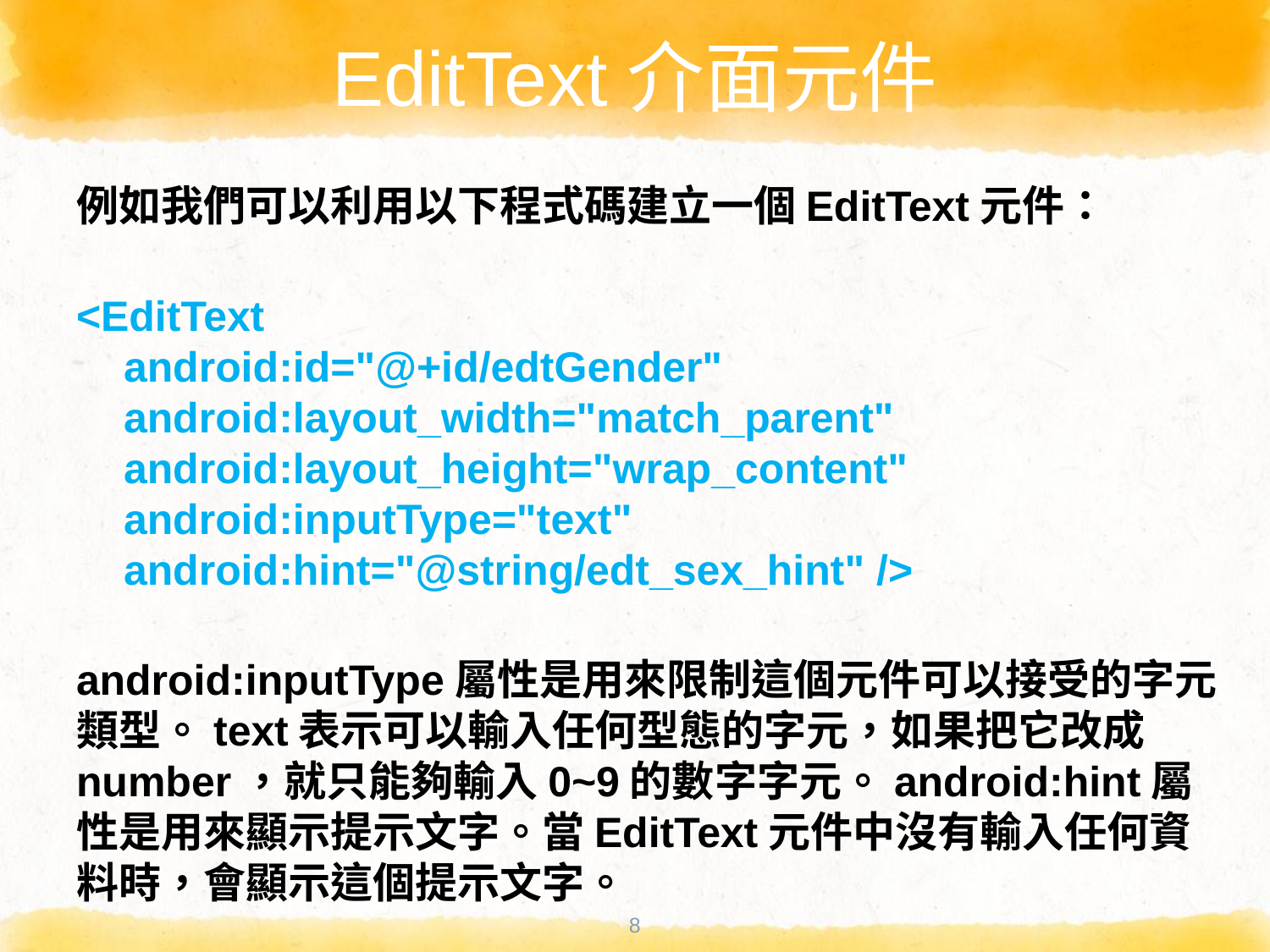

# EditText介面元件
例如我們可以利用以下程式碼建立一個EditText元件：

<EditText
    android:id="@+id/edtGender"
    android:layout_width="match_parent"
    android:layout_height="wrap_content"
    android:inputType="text"
    android:hint="@string/edt_sex_hint" />

android:inputType屬性是用來限制這個元件可以接受的字元類型。text表示可以輸入任何型態的字元，如果把它改成number，就只能夠輸入0~9的數字字元。android:hint屬性是用來顯示提示文字。當EditText元件中沒有輸入任何資料時，會顯示這個提示文字。
8